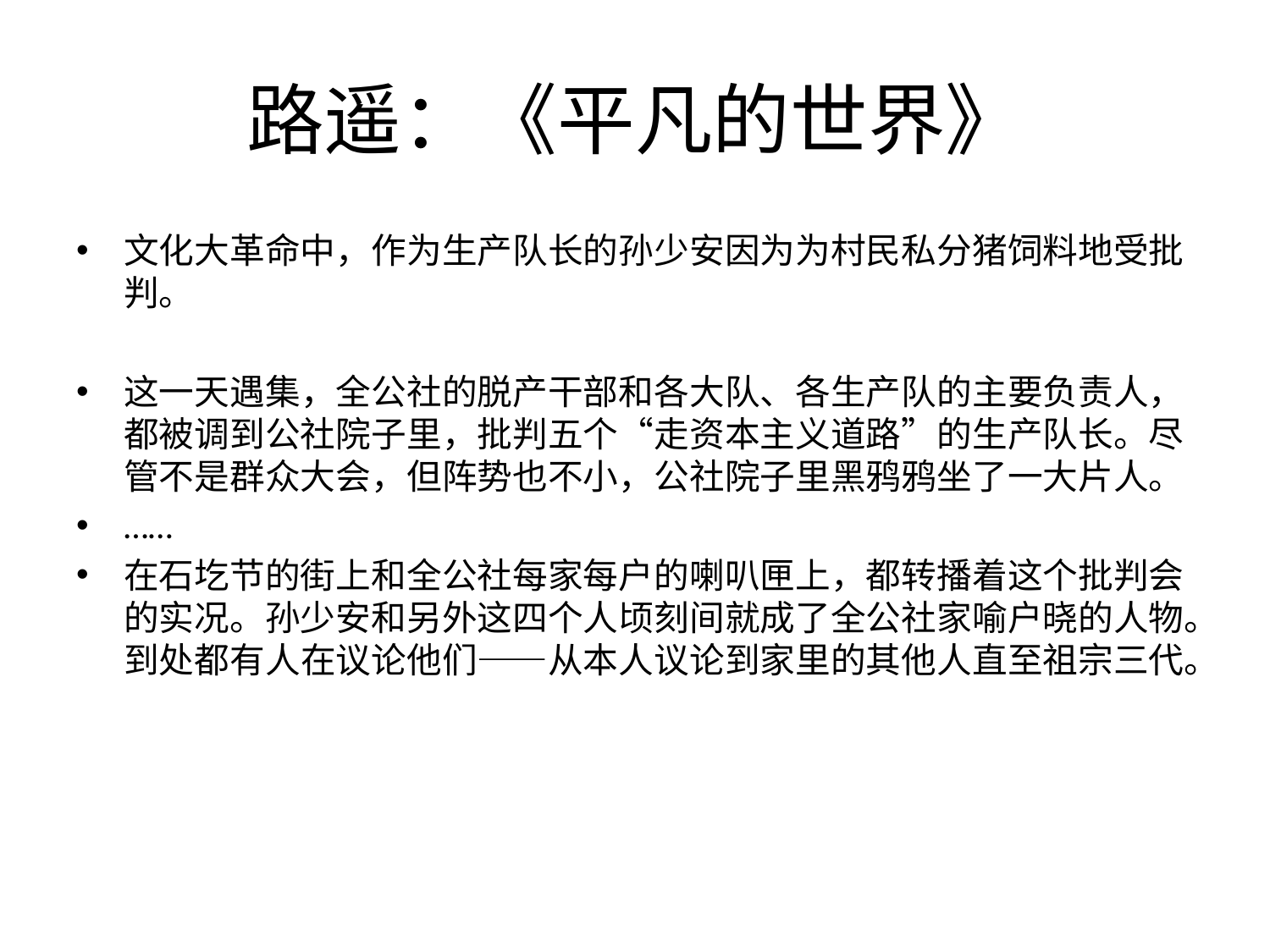

# 路遥：《平凡的世界》
文化大革命中，作为生产队长的孙少安因为为村民私分猪饲料地受批判。

这一天遇集，全公社的脱产干部和各大队、各生产队的主要负责人，都被调到公社院子里，批判五个“走资本主义道路”的生产队长。尽管不是群众大会，但阵势也不小，公社院子里黑鸦鸦坐了一大片人。
……
在石圪节的街上和全公社每家每户的喇叭匣上，都转播着这个批判会的实况。孙少安和另外这四个人顷刻间就成了全公社家喻户晓的人物。到处都有人在议论他们——从本人议论到家里的其他人直至祖宗三代。